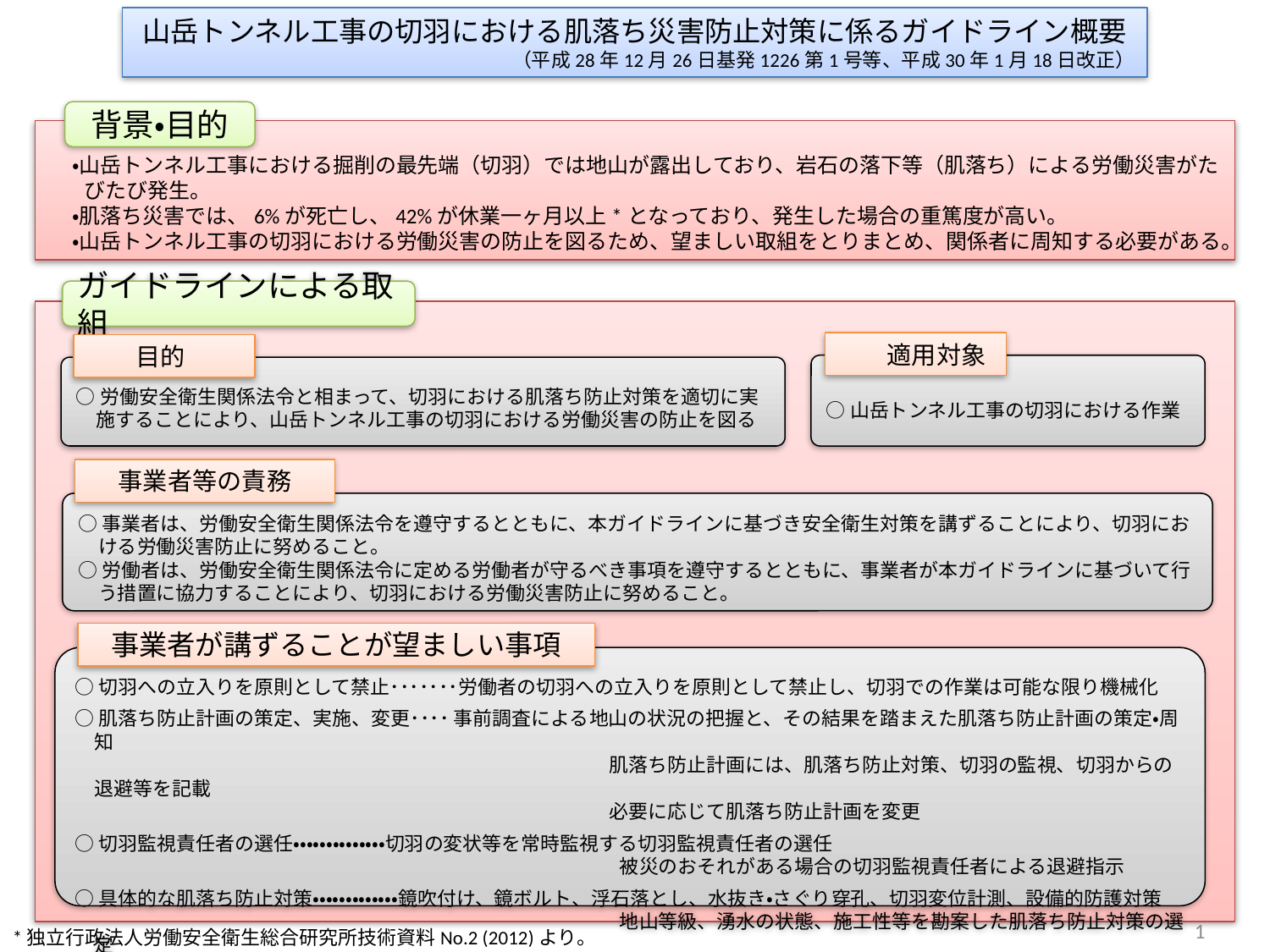

山岳トンネル工事の切羽における肌落ち災害防止対策に係るガイドライン概要
（平成28年12月26日基発1226第1号等、平成30年1月18日改正）
背景・目的

・山岳トンネル工事における掘削の最先端（切羽）では地山が露出しており、岩石の落下等（肌落ち）による労働災害がたびたび発生。
・肌落ち災害では、6%が死亡し、42%が休業一ヶ月以上*となっており、発生した場合の重篤度が高い。
・山岳トンネル工事の切羽における労働災害の防止を図るため、望ましい取組をとりまとめ、関係者に周知する必要がある。
ガイドラインによる取組

　　適用対象
　　目的
○山岳トンネル工事の切羽における作業
○労働安全衛生関係法令と相まって、切羽における肌落ち防止対策を適切に実施することにより、山岳トンネル工事の切羽における労働災害の防止を図る
事業者等の責務
○事業者は、労働安全衛生関係法令を遵守するとともに、本ガイドラインに基づき安全衛生対策を講ずることにより、切羽における労働災害防止に努めること。
○労働者は、労働安全衛生関係法令に定める労働者が守るべき事項を遵守するとともに、事業者が本ガイドラインに基づいて行う措置に協力することにより、切羽における労働災害防止に努めること。
事業者が講ずることが望ましい事項
○切羽への立入りを原則として禁止･･･････労働者の切羽への立入りを原則として禁止し、切羽での作業は可能な限り機械化

○肌落ち防止計画の策定、実施、変更････ 事前調査による地山の状況の把握と、その結果を踏まえた肌落ち防止計画の策定・周知
　　　　　　　　　　　　　　　　　　　　　　　　　　　  肌落ち防止計画には、肌落ち防止対策、切羽の監視、切羽からの退避等を記載
　　　　　　　　　　　　　　　　　　　　　　　　　　　  必要に応じて肌落ち防止計画を変更

○切羽監視責任者の選任・・・・・・・・・・・・・・切羽の変状等を常時監視する切羽監視責任者の選任
　　　　　　　　　　　　　　　　　　　　　　　　　　　　被災のおそれがある場合の切羽監視責任者による退避指示

○具体的な肌落ち防止対策・・・・・・・・・・・・・鏡吹付け、鏡ボルト、浮石落とし、水抜き・さぐり穿孔、切羽変位計測、設備的防護対策
　　　　　　　　　　　　　　　　　　　　　　　　　　　　地山等級、湧水の状態、施工性等を勘案した肌落ち防止対策の選定
1
*独立行政法人労働安全衛生総合研究所技術資料No.2 (2012)より。